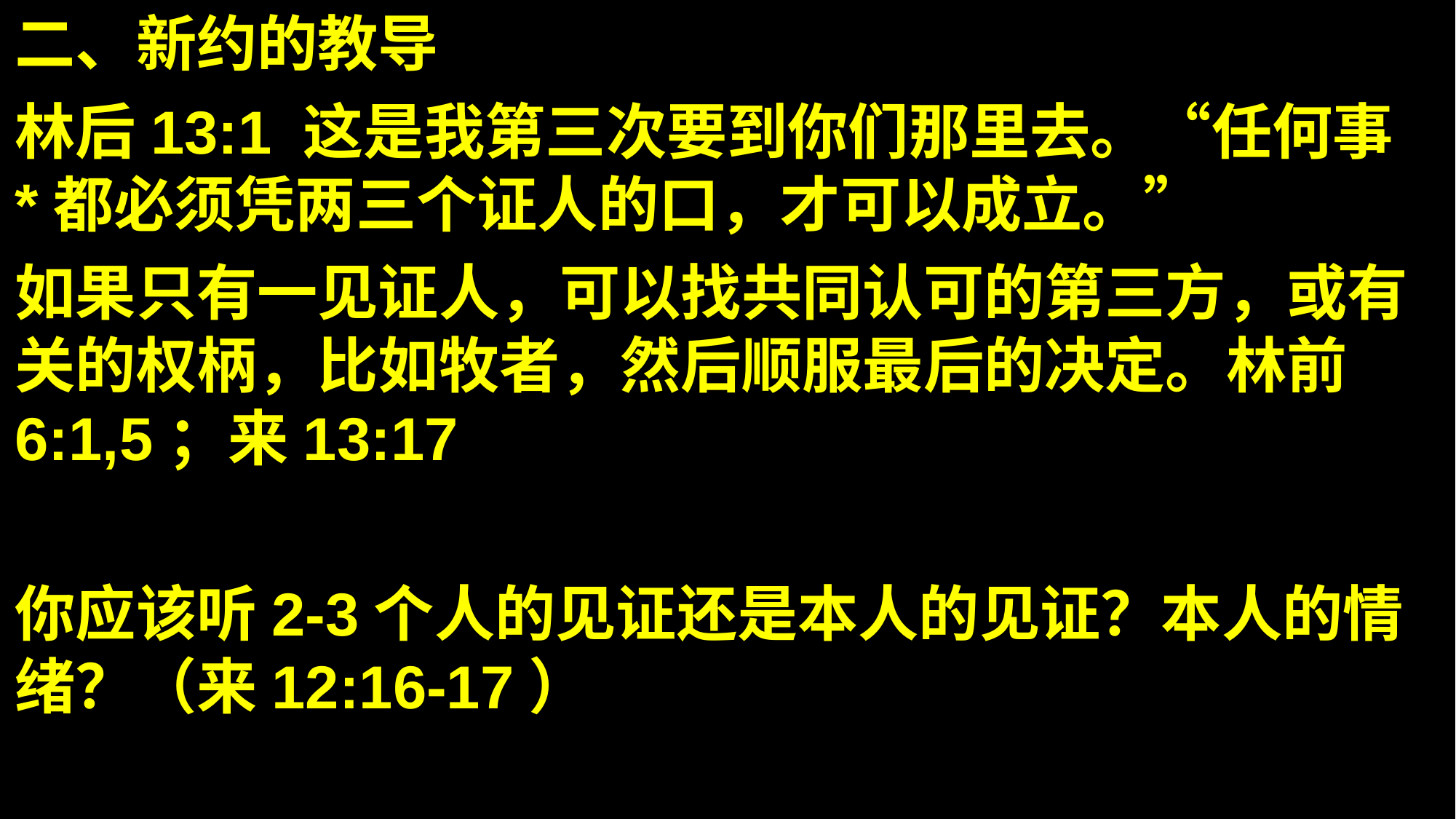

二、新约的教导
林后13:1 这是我第三次要到你们那里去。“任何事*都必须凭两三个证人的口，才可以成立。”
如果只有一见证人，可以找共同认可的第三方，或有关的权柄，比如牧者，然后顺服最后的决定。林前6:1,5；来13:17

你应该听2-3个人的见证还是本人的见证？本人的情绪？（来12:16-17）